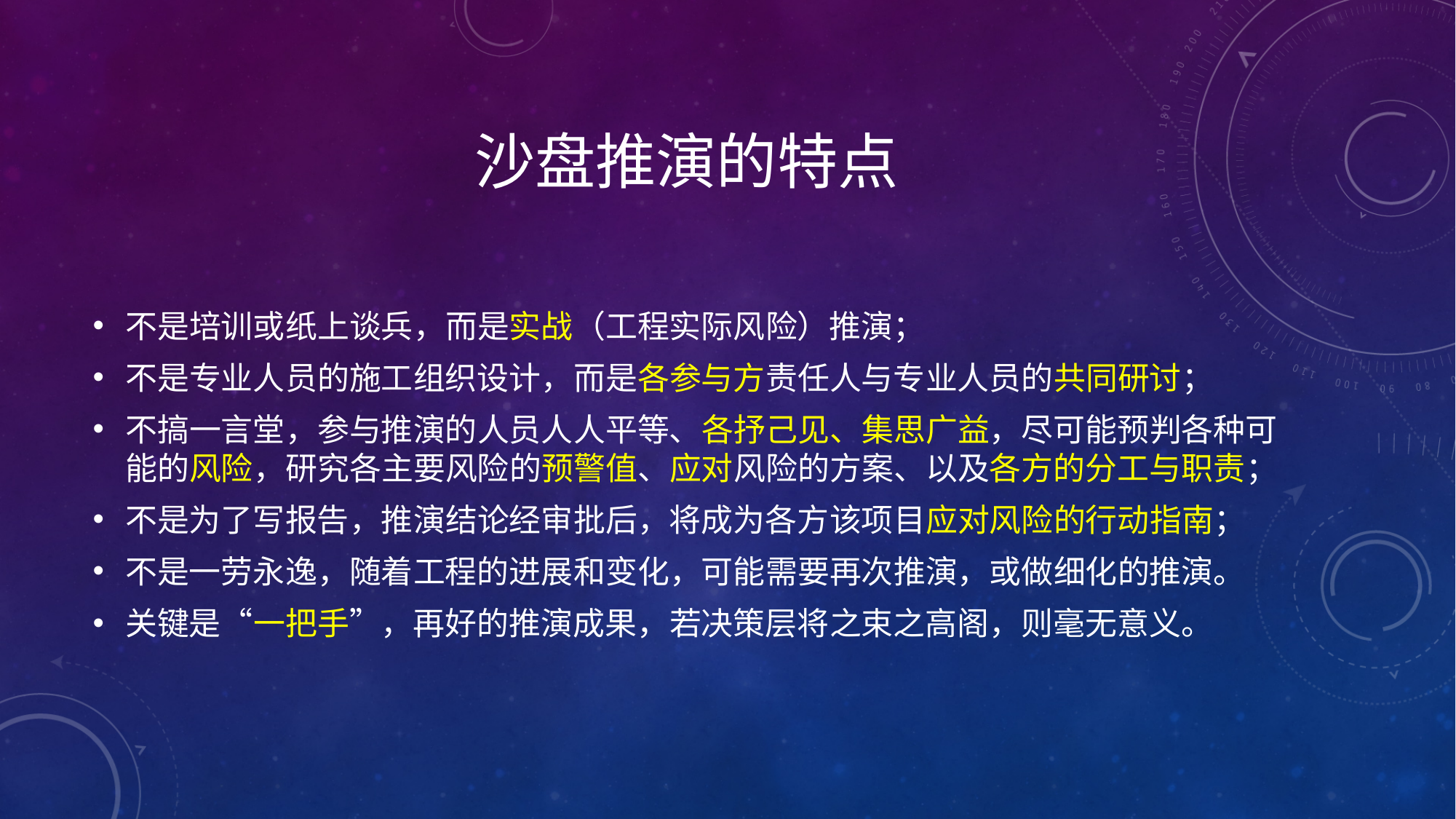

# 沙盘推演的特点
不是培训或纸上谈兵，而是实战（工程实际风险）推演；
不是专业人员的施工组织设计，而是各参与方责任人与专业人员的共同研讨；
不搞一言堂，参与推演的人员人人平等、各抒己见、集思广益，尽可能预判各种可能的风险，研究各主要风险的预警值、应对风险的方案、以及各方的分工与职责；
不是为了写报告，推演结论经审批后，将成为各方该项目应对风险的行动指南；
不是一劳永逸，随着工程的进展和变化，可能需要再次推演，或做细化的推演。
关键是“一把手”，再好的推演成果，若决策层将之束之高阁，则毫无意义。